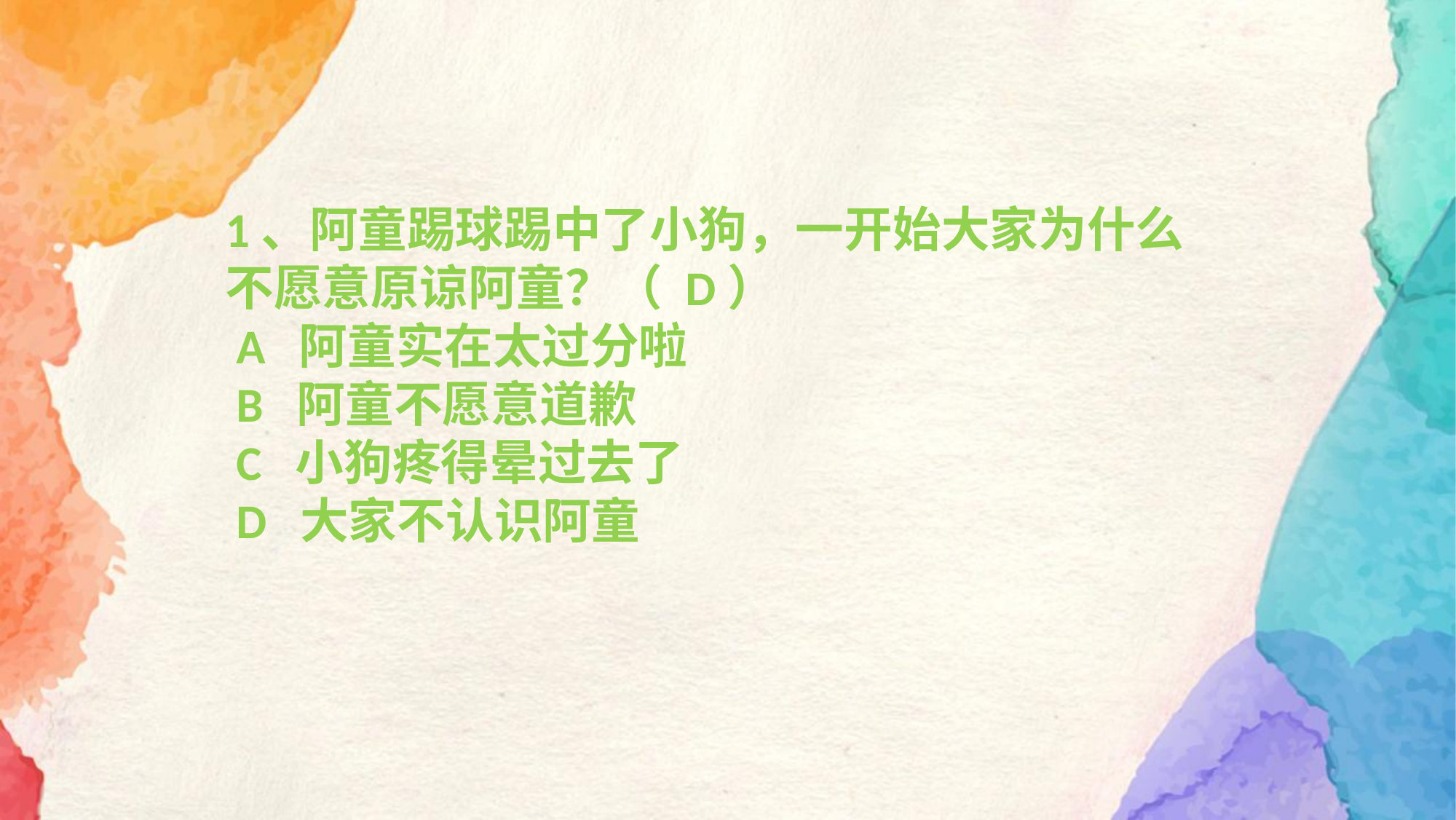

1、阿童踢球踢中了小狗，一开始大家为什么不愿意原谅阿童？（ D）
 A  阿童实在太过分啦
 B  阿童不愿意道歉
 C  小狗疼得晕过去了
 D  大家不认识阿童